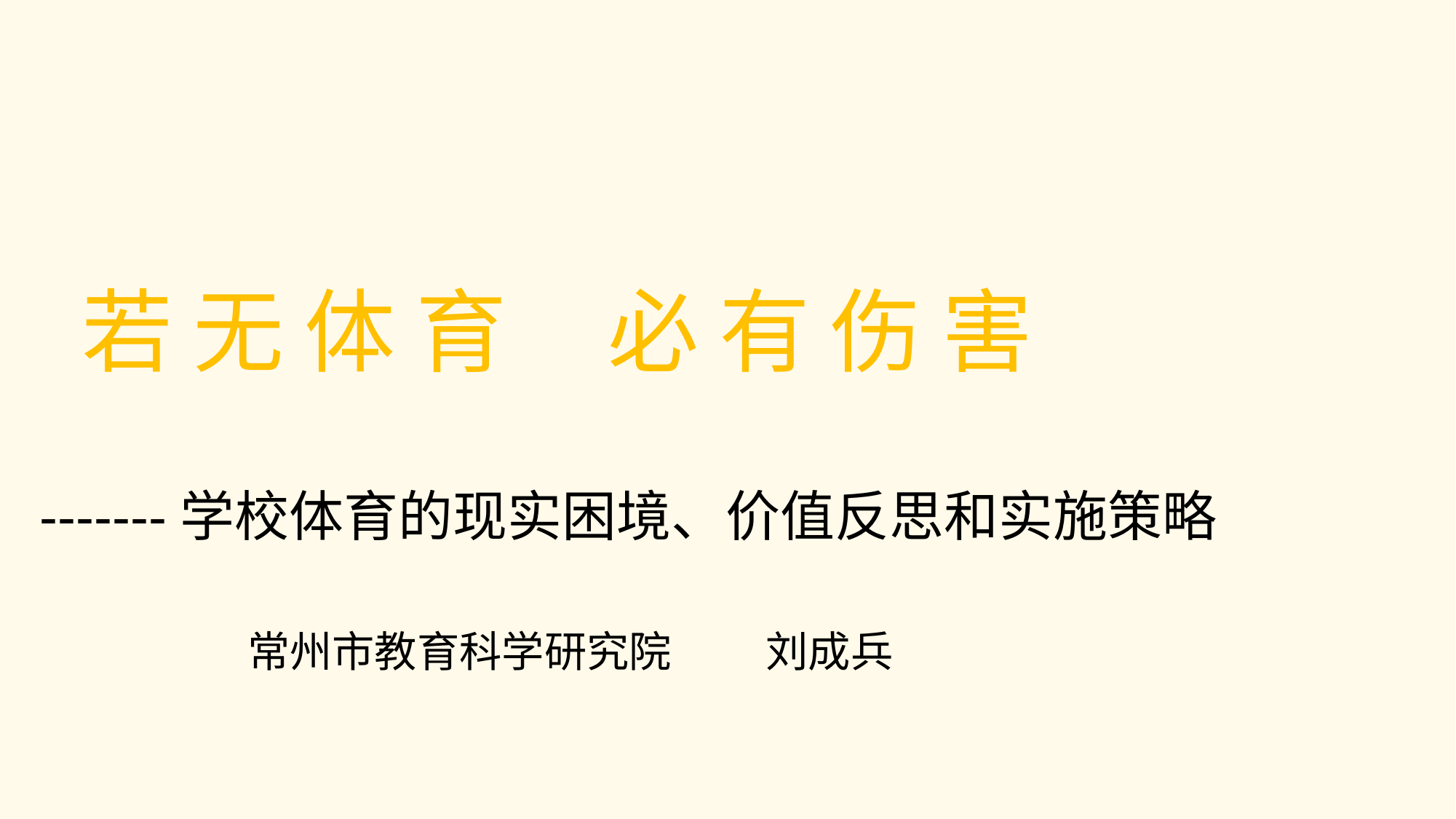

#

 若 无 体 育     必 有 伤 害

-------学校体育的现实困境、价值反思和实施策略

                常州市教育科学研究院          刘成兵